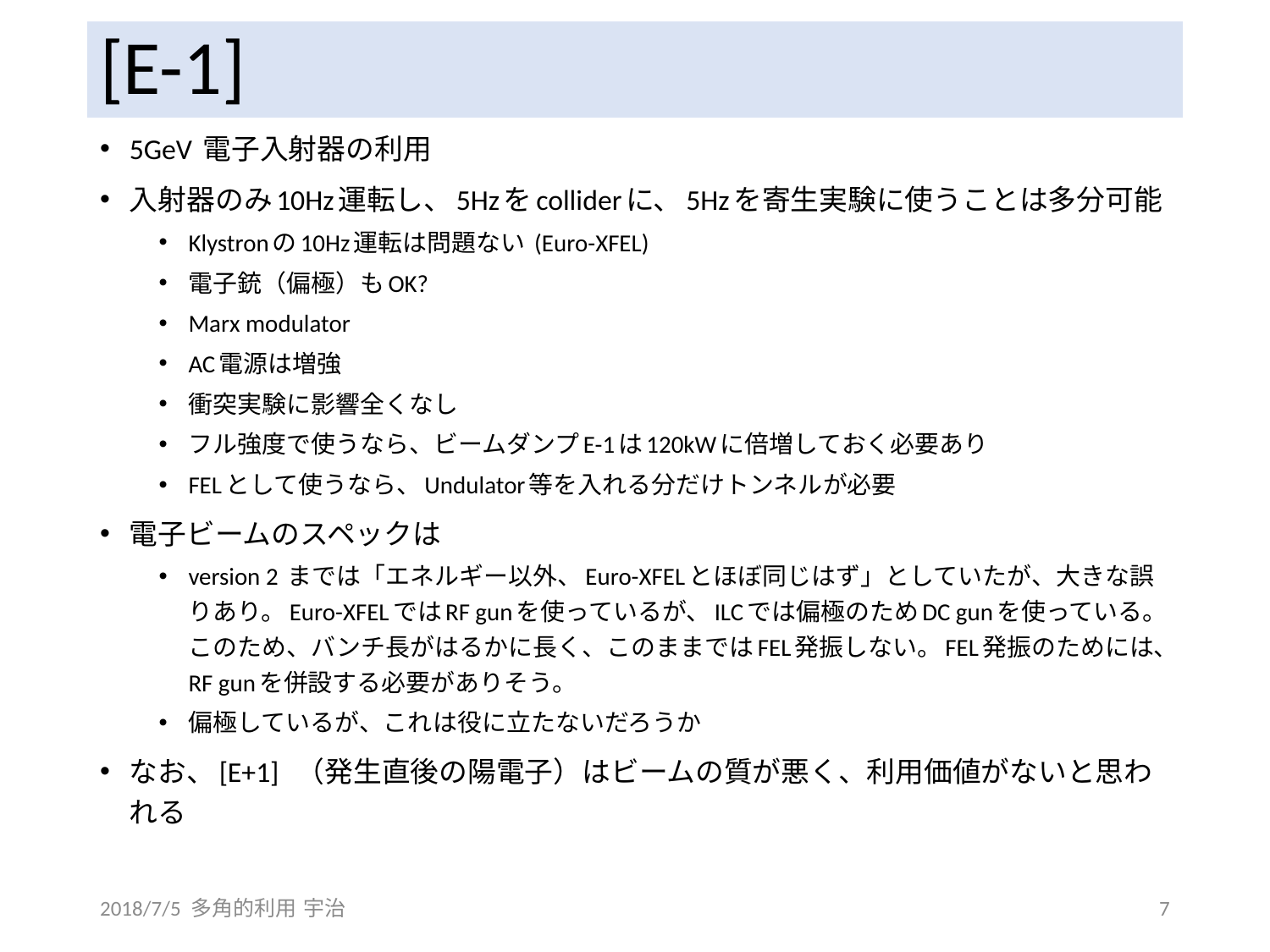

# [E-1]
5GeV 電子入射器の利用
入射器のみ10Hz運転し、5Hzをcolliderに、5Hzを寄生実験に使うことは多分可能
Klystronの10Hz運転は問題ない (Euro-XFEL)
電子銃（偏極）もOK?
Marx modulator
AC電源は増強
衝突実験に影響全くなし
フル強度で使うなら、ビームダンプE-1は120kWに倍増しておく必要あり
FELとして使うなら、Undulator等を入れる分だけトンネルが必要
電子ビームのスペックは
version 2 までは「エネルギー以外、Euro-XFELとほぼ同じはず」としていたが、大きな誤りあり。Euro-XFELではRF gunを使っているが、ILCでは偏極のためDC gunを使っている。このため、バンチ長がはるかに長く、このままではFEL発振しない。FEL発振のためには、RF gunを併設する必要がありそう。
偏極しているが、これは役に立たないだろうか
なお、[E+1]  （発生直後の陽電子）はビームの質が悪く、利用価値がないと思われる
2018/7/5 多角的利用 宇治
7